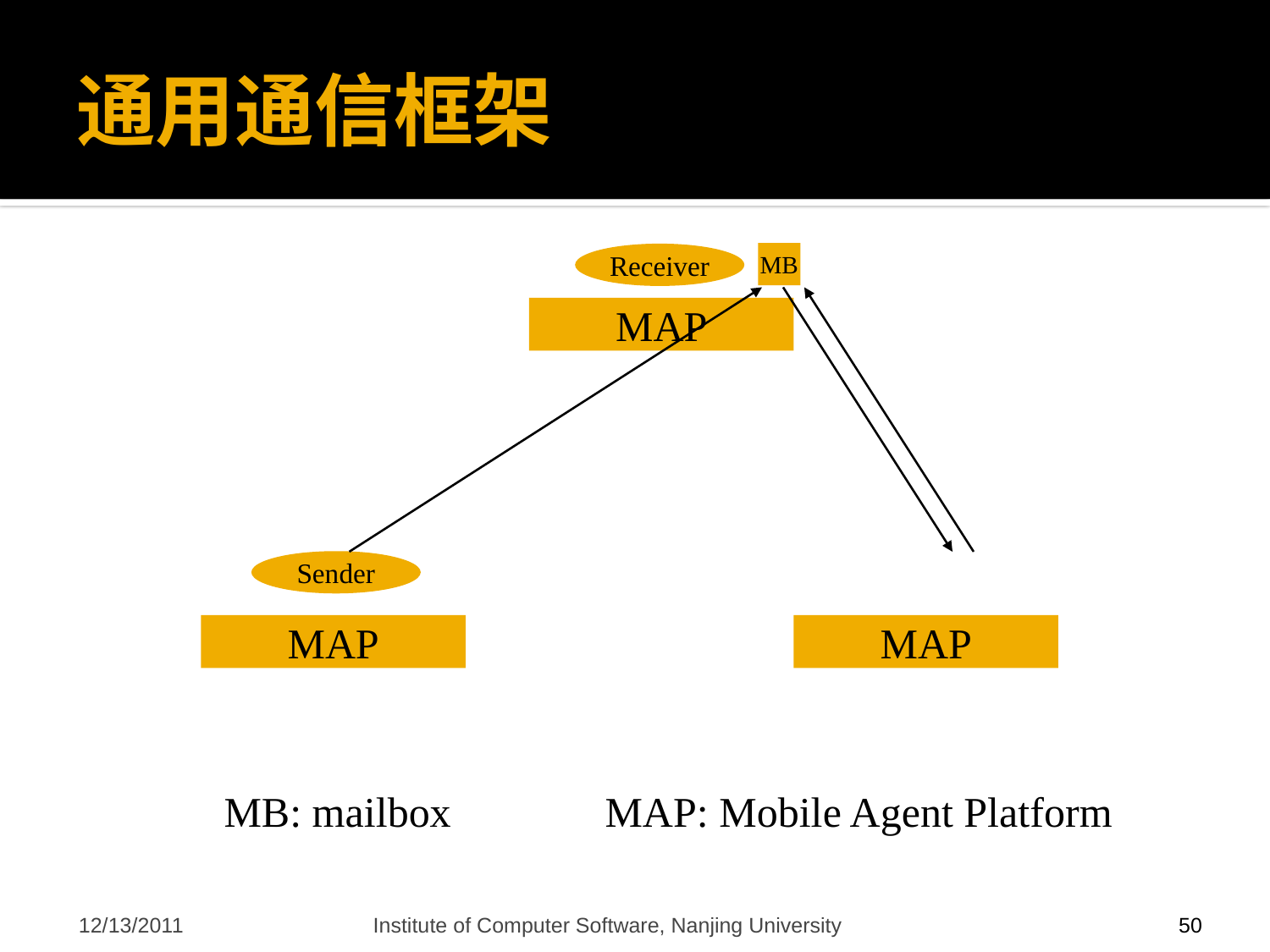

# 通用通信框架
MB
Receiver

MAP
Sender
MAP
MAP
MB: mailbox		MAP: Mobile Agent Platform
50
12/13/2011
Institute of Computer Software, Nanjing University
50